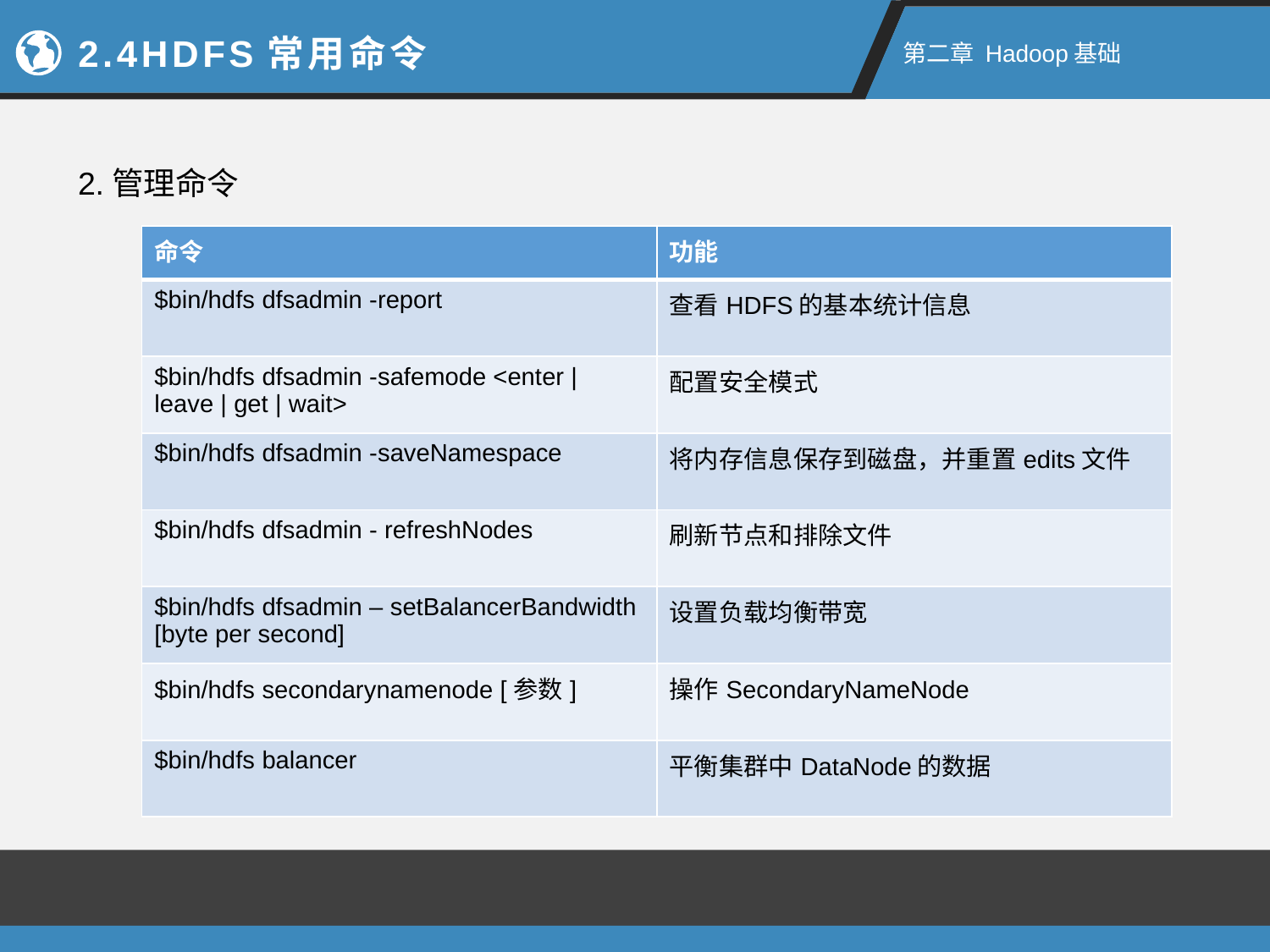

2.4HDFS常用命令

第二章 Hadoop基础
2.管理命令
| 命令 | 功能 |
| --- | --- |
| $bin/hdfs dfsadmin -report | 查看HDFS的基本统计信息 |
| $bin/hdfs dfsadmin -safemode <enter | leave | get | wait> | 配置安全模式 |
| $bin/hdfs dfsadmin -saveNamespace | 将内存信息保存到磁盘，并重置edits文件 |
| $bin/hdfs dfsadmin - refreshNodes | 刷新节点和排除文件 |
| $bin/hdfs dfsadmin – setBalancerBandwidth [byte per second] | 设置负载均衡带宽 |
| $bin/hdfs secondarynamenode [参数] | 操作SecondaryNameNode |
| $bin/hdfs balancer | 平衡集群中DataNode的数据 |